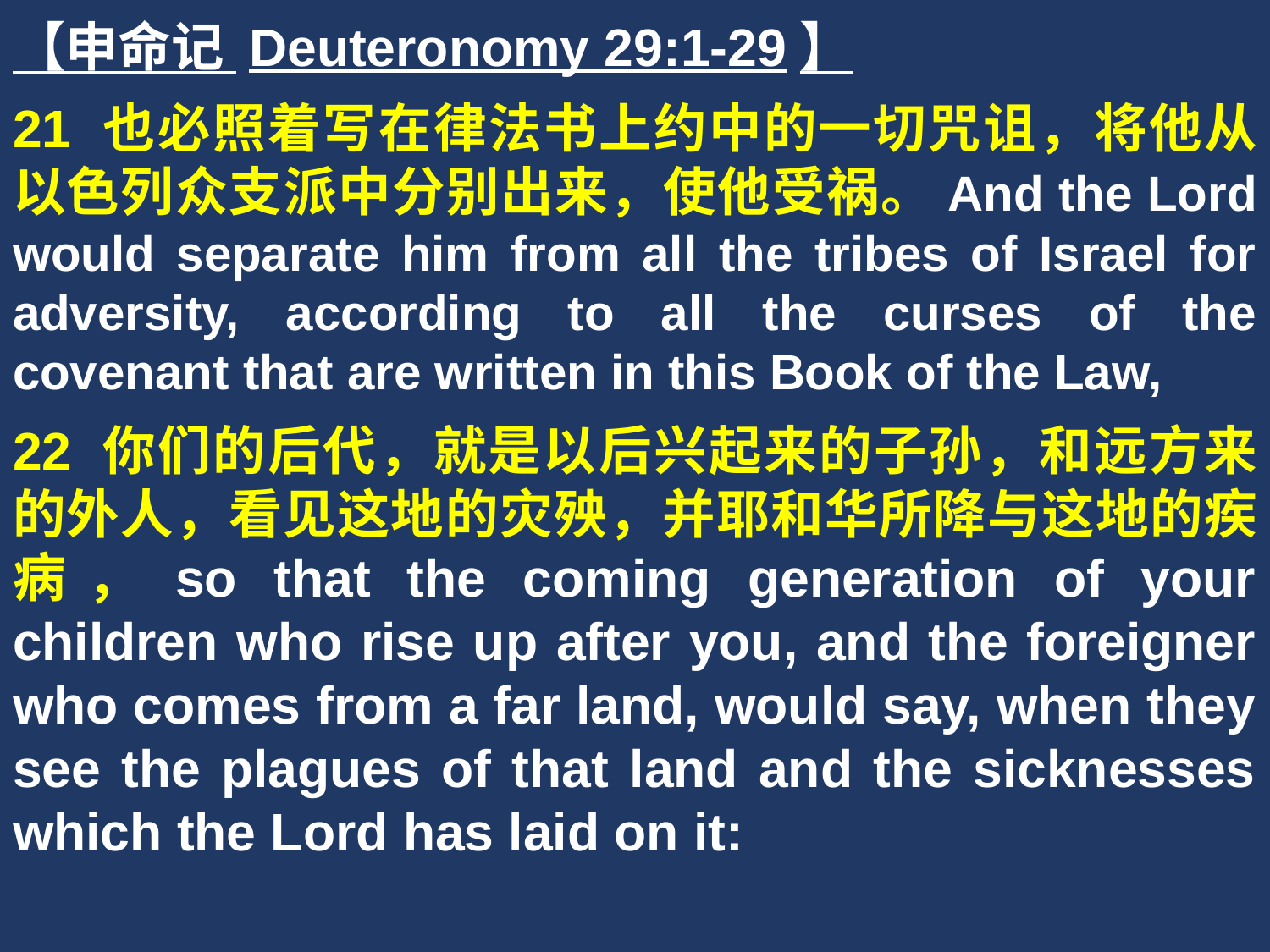

【申命记 Deuteronomy 29:1-29】
21 也必照着写在律法书上约中的一切咒诅，将他从以色列众支派中分别出来，使他受祸。And the Lord would separate him from all the tribes of Israel for adversity, according to all the curses of the covenant that are written in this Book of the Law,
22 你们的后代，就是以后兴起来的子孙，和远方来的外人，看见这地的灾殃，并耶和华所降与这地的疾病，so that the coming generation of your children who rise up after you, and the foreigner who comes from a far land, would say, when they see the plagues of that land and the sicknesses which the Lord has laid on it: